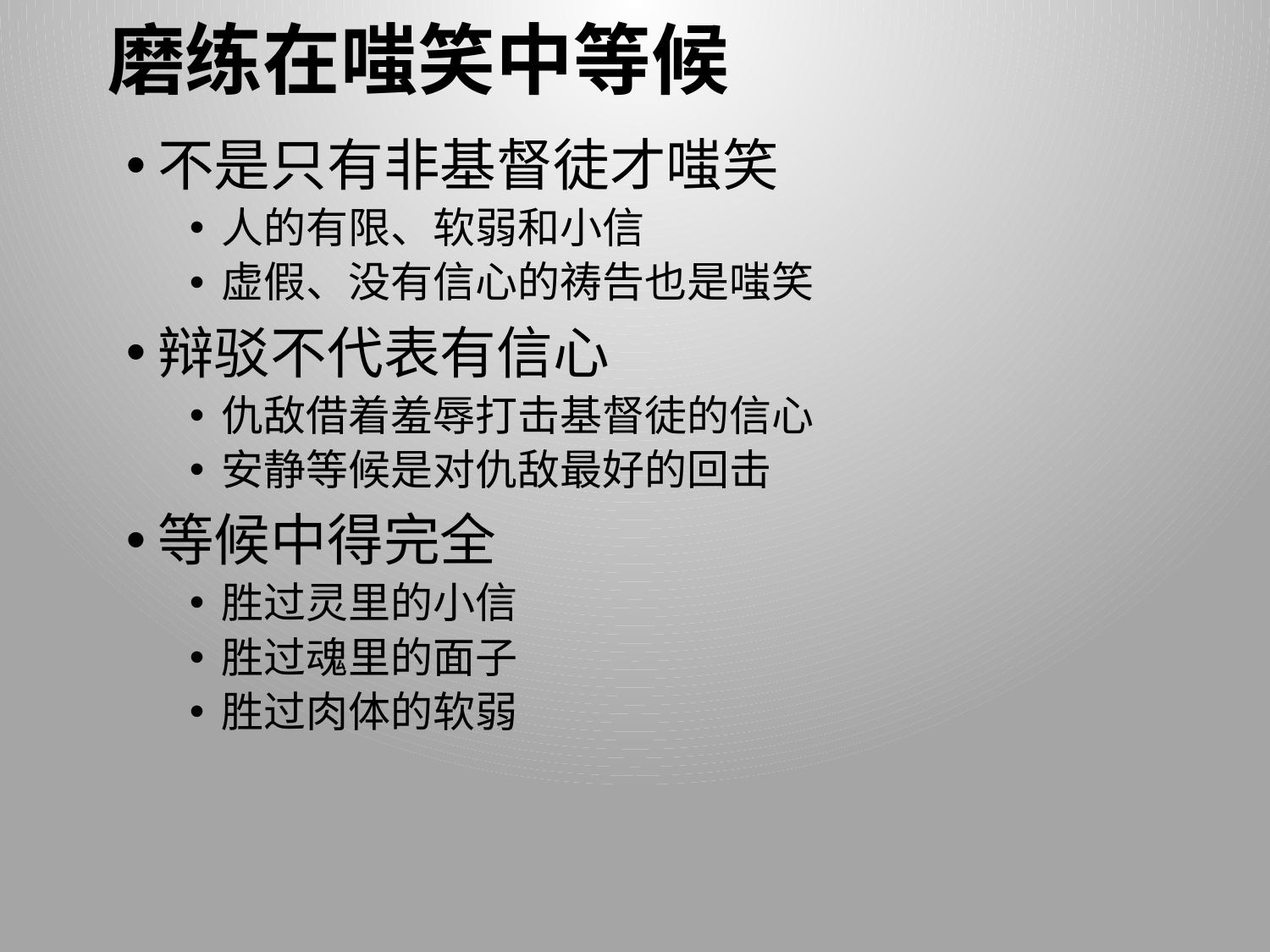

# 磨练在嗤笑中等候
不是只有非基督徒才嗤笑
人的有限、软弱和小信
虚假、没有信心的祷告也是嗤笑
辩驳不代表有信心
仇敌借着羞辱打击基督徒的信心
安静等候是对仇敌最好的回击
等候中得完全
胜过灵里的小信
胜过魂里的面子
胜过肉体的软弱